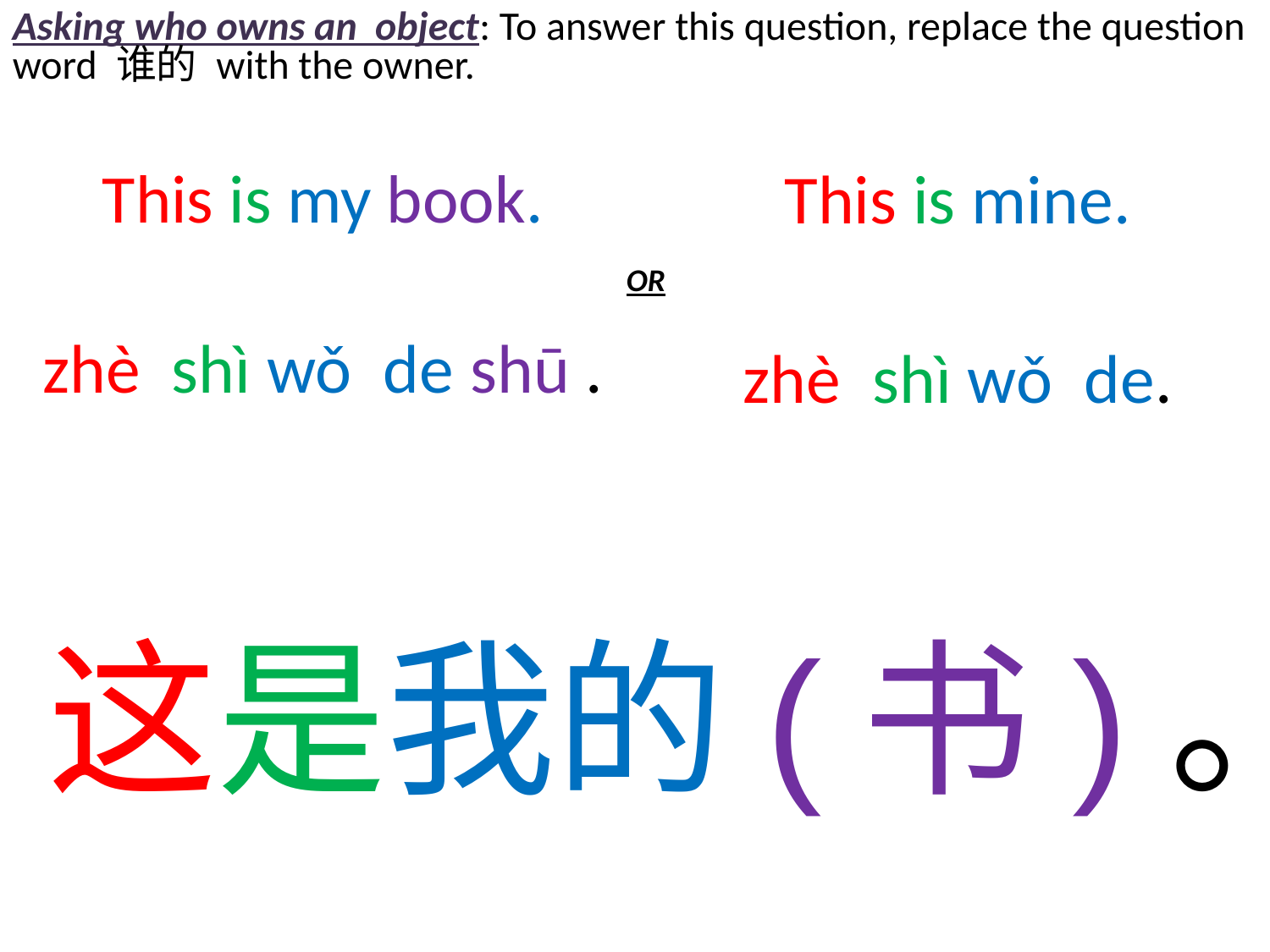

Asking who owns an  object: To answer this question, replace the question word 谁的 with the owner.
This is my book.
This is mine.
OR
zhè  shì wǒ  de shū .
zhè  shì wǒ  de.
这是我的(书)。